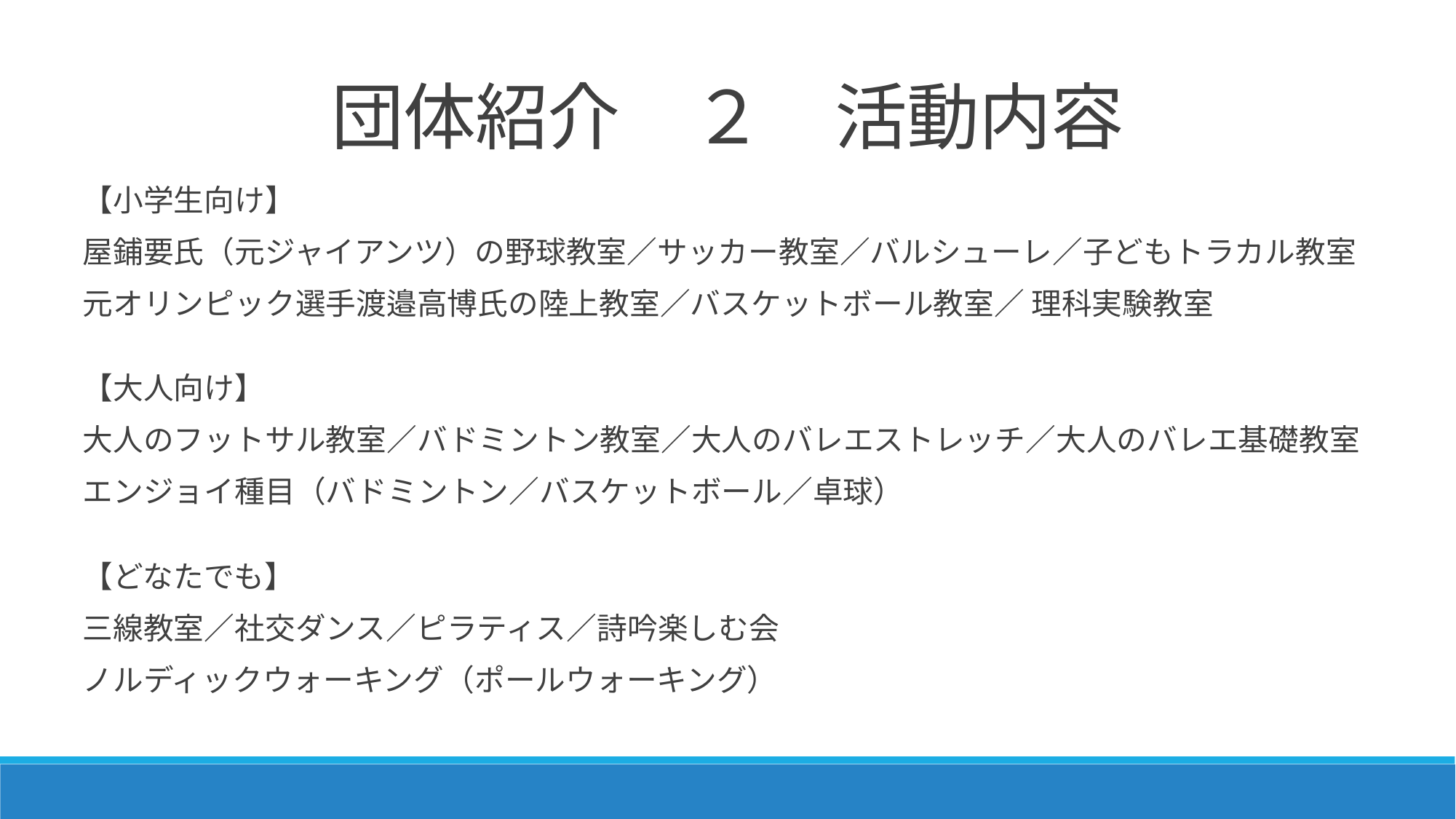

団体紹介　２　活動内容
【小学生向け】
屋鋪要氏（元ジャイアンツ）の野球教室／サッカー教室／バルシューレ／子どもトラカル教室
元オリンピック選手渡邉高博氏の陸上教室／バスケットボール教室／ 理科実験教室

【大人向け】
大人のフットサル教室／バドミントン教室／大人のバレエストレッチ／大人のバレエ基礎教室
エンジョイ種目（バドミントン／バスケットボール／卓球）

【どなたでも】
三線教室／社交ダンス／ピラティス／詩吟楽しむ会
ノルディックウォーキング（ポールウォーキング）